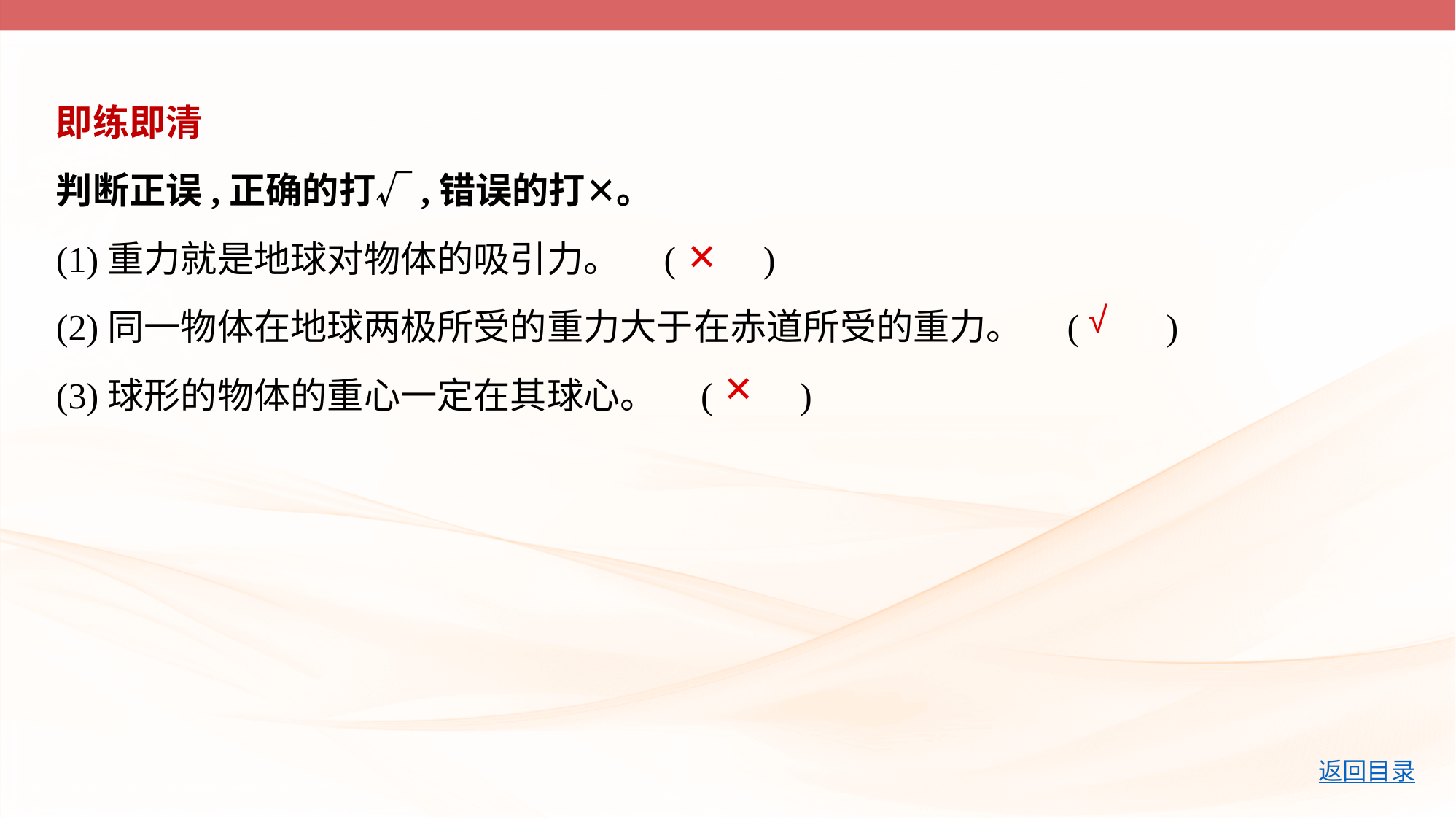

即练即清
判断正误,正确的打√,错误的打✕。
(1)重力就是地球对物体的吸引力。 (　    )
(2)同一物体在地球两极所受的重力大于在赤道所受的重力。 (　    )
(3)球形的物体的重心一定在其球心。 (　    )
✕
√
✕